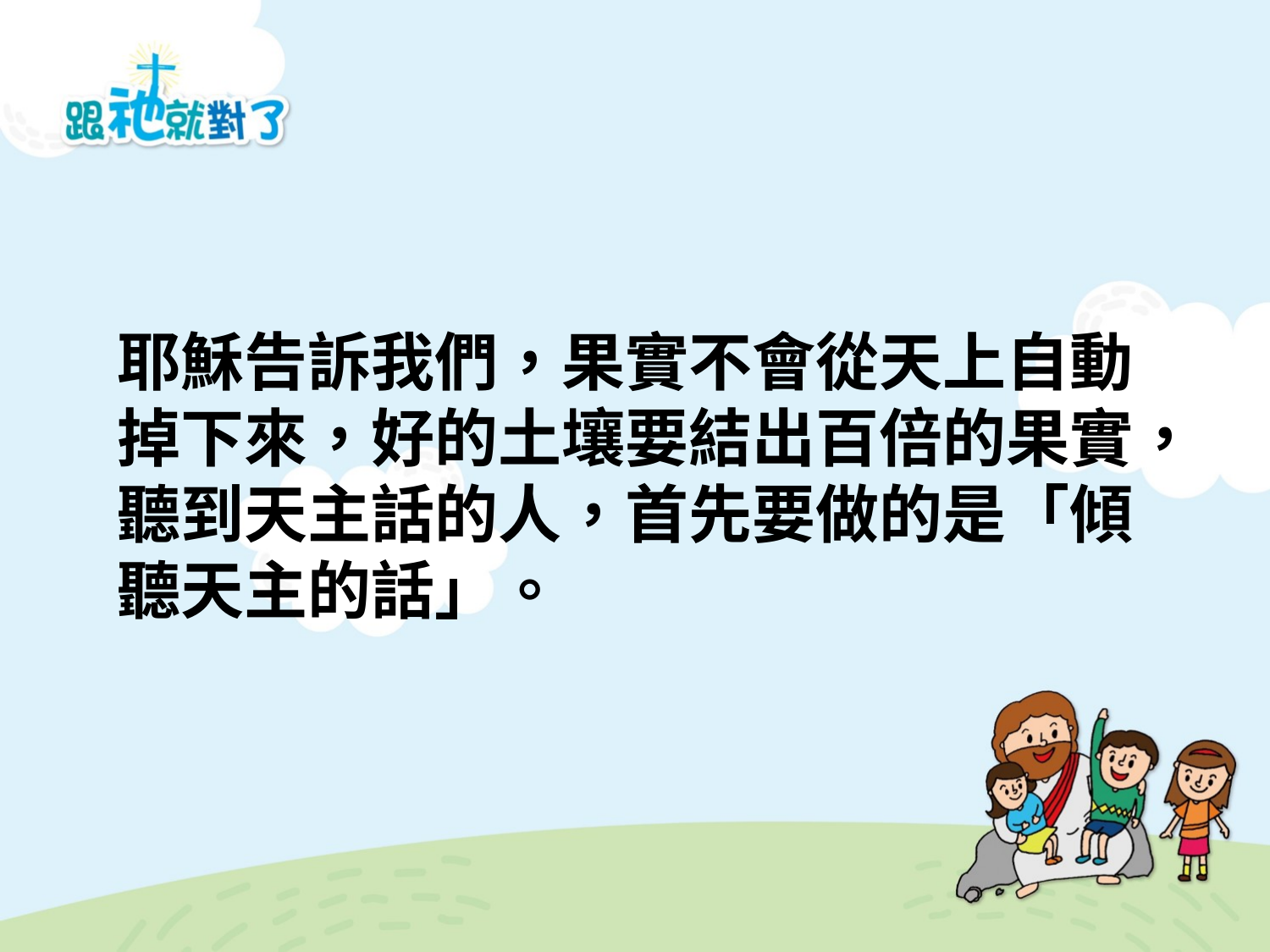

耶穌告訴我們，果實不會從天上自動掉下來，好的土壤要結出百倍的果實，聽到天主話的人，首先要做的是「傾聽天主的話」。